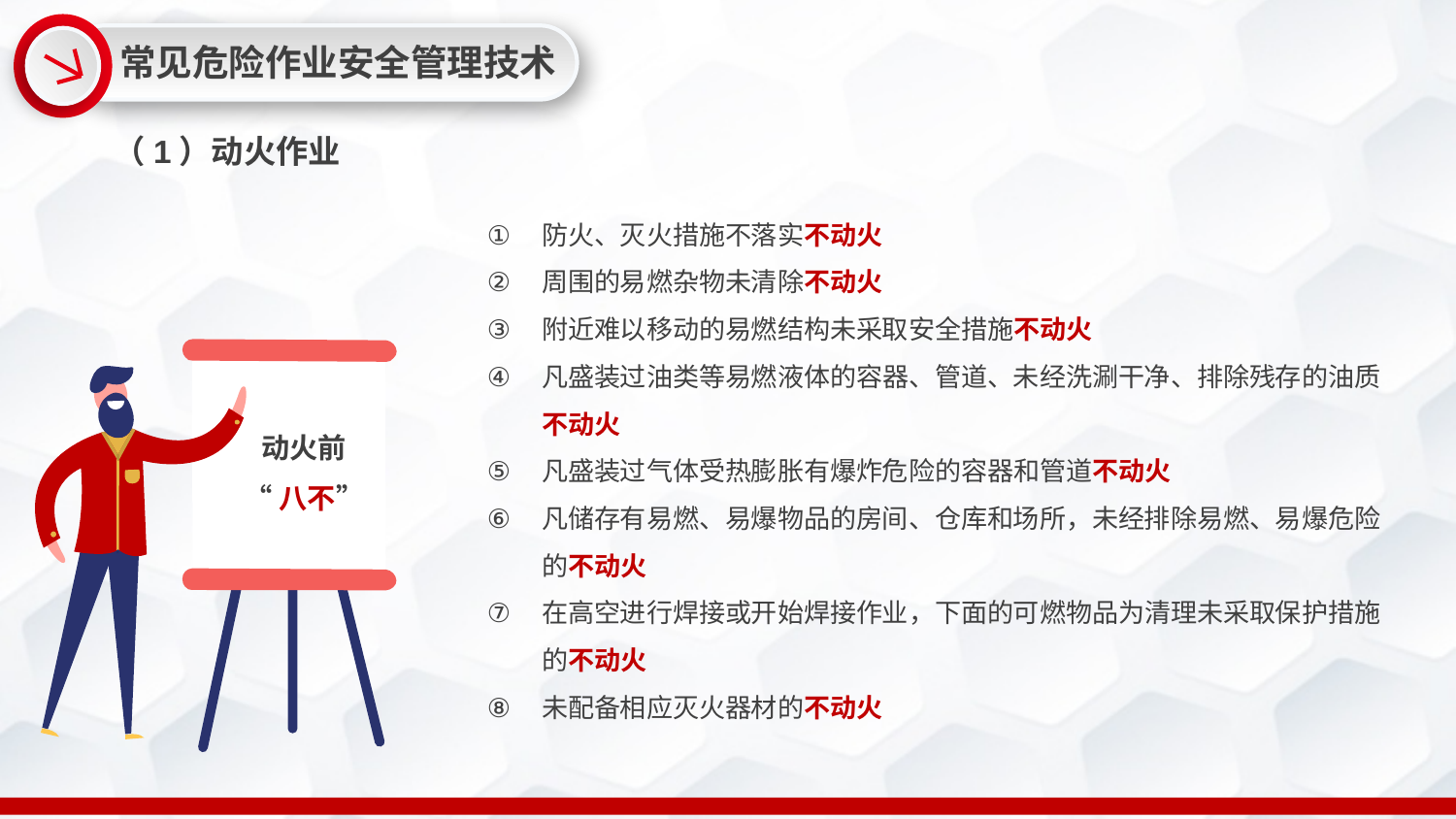

常见危险作业安全管理技术
（1）动火作业
防火、灭火措施不落实不动火
周围的易燃杂物未清除不动火
附近难以移动的易燃结构未采取安全措施不动火
凡盛装过油类等易燃液体的容器、管道、未经洗涮干净、排除残存的油质不动火
凡盛装过气体受热膨胀有爆炸危险的容器和管道不动火
凡储存有易燃、易爆物品的房间、仓库和场所，未经排除易燃、易爆危险的不动火
在高空进行焊接或开始焊接作业，下面的可燃物品为清理未采取保护措施的不动火
未配备相应灭火器材的不动火

动火前
“八不”